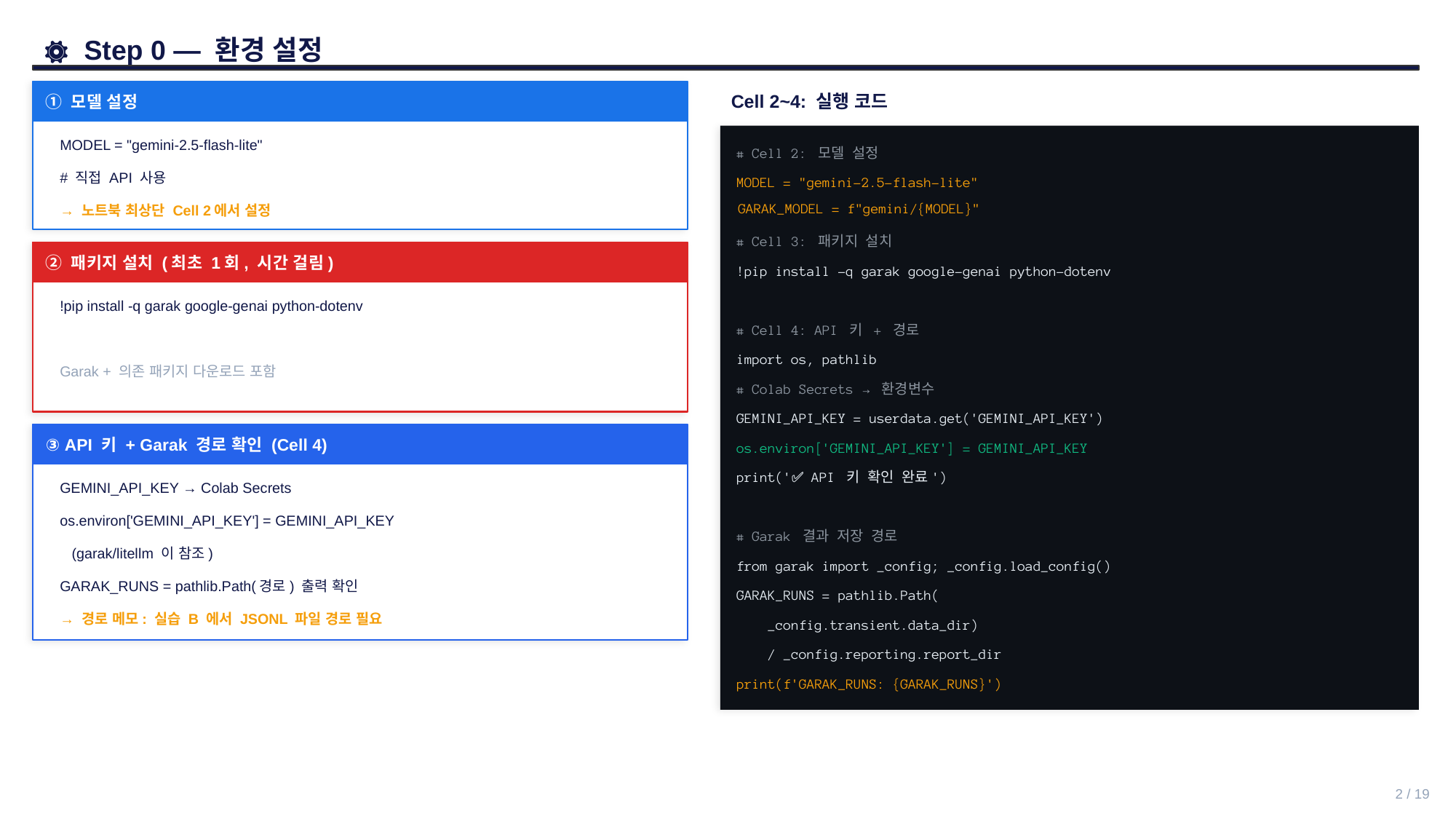

⚙️  Step 0 — 환경 설정

① 모델 설정
Cell 2~4: 실행 코드

MODEL = "gemini-2.5-flash-lite"
# Cell 2: 모델 설정
# 직접 API 사용
MODEL = "gemini-2.5-flash-lite"
GARAK_MODEL = f"gemini/{MODEL}"
→ 노트북 최상단 Cell 2에서 설정

# Cell 3: 패키지 설치

② 패키지 설치 (최초 1회, 시간 걸림)
!pip install -q garak google-genai python-dotenv

!pip install -q garak google-genai python-dotenv
# Cell 4: API 키 + 경로

import os, pathlib
Garak + 의존 패키지 다운로드 포함
# Colab Secrets → 환경변수
GEMINI_API_KEY = userdata.get('GEMINI_API_KEY')

③ API 키 + Garak 경로 확인 (Cell 4)
os.environ['GEMINI_API_KEY'] = GEMINI_API_KEY
print('✅ API 키 확인 완료')
GEMINI_API_KEY → Colab Secrets

os.environ['GEMINI_API_KEY'] = GEMINI_API_KEY
# Garak 결과 저장 경로
   (garak/litellm 이 참조)
from garak import _config; _config.load_config()
GARAK_RUNS = pathlib.Path(경로) 출력 확인
GARAK_RUNS = pathlib.Path(
→ 경로 메모: 실습 B 에서 JSONL 파일 경로 필요
    _config.transient.data_dir)
    / _config.reporting.report_dir
print(f'GARAK_RUNS: {GARAK_RUNS}')
2 / 19